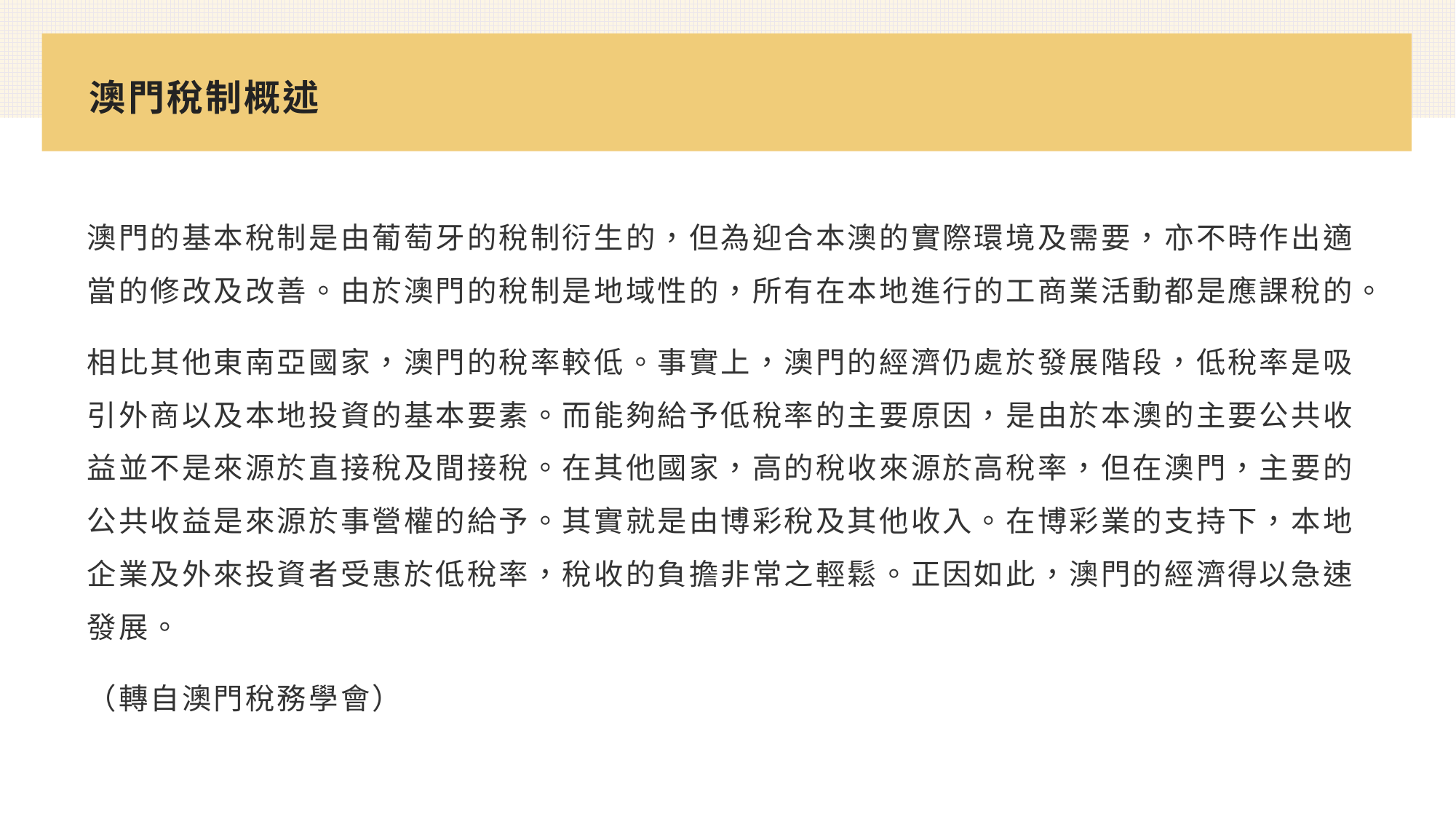

# 澳門稅制概述
澳門的基本稅制是由葡萄牙的稅制衍生的，但為迎合本澳的實際環境及需要，亦不時作出適當的修改及改善。由於澳門的稅制是地域性的，所有在本地進行的工商業活動都是應課稅的。
相比其他東南亞國家，澳門的稅率較低。事實上，澳門的經濟仍處於發展階段，低稅率是吸引外商以及本地投資的基本要素。而能夠給予低稅率的主要原因，是由於本澳的主要公共收益並不是來源於直接稅及間接稅。在其他國家，高的稅收來源於高稅率，但在澳門，主要的公共收益是來源於事營權的給予。其實就是由博彩稅及其他收入。在博彩業的支持下，本地企業及外來投資者受惠於低稅率，稅收的負擔非常之輕鬆。正因如此，澳門的經濟得以急速發展。
（轉自澳門稅務學會）